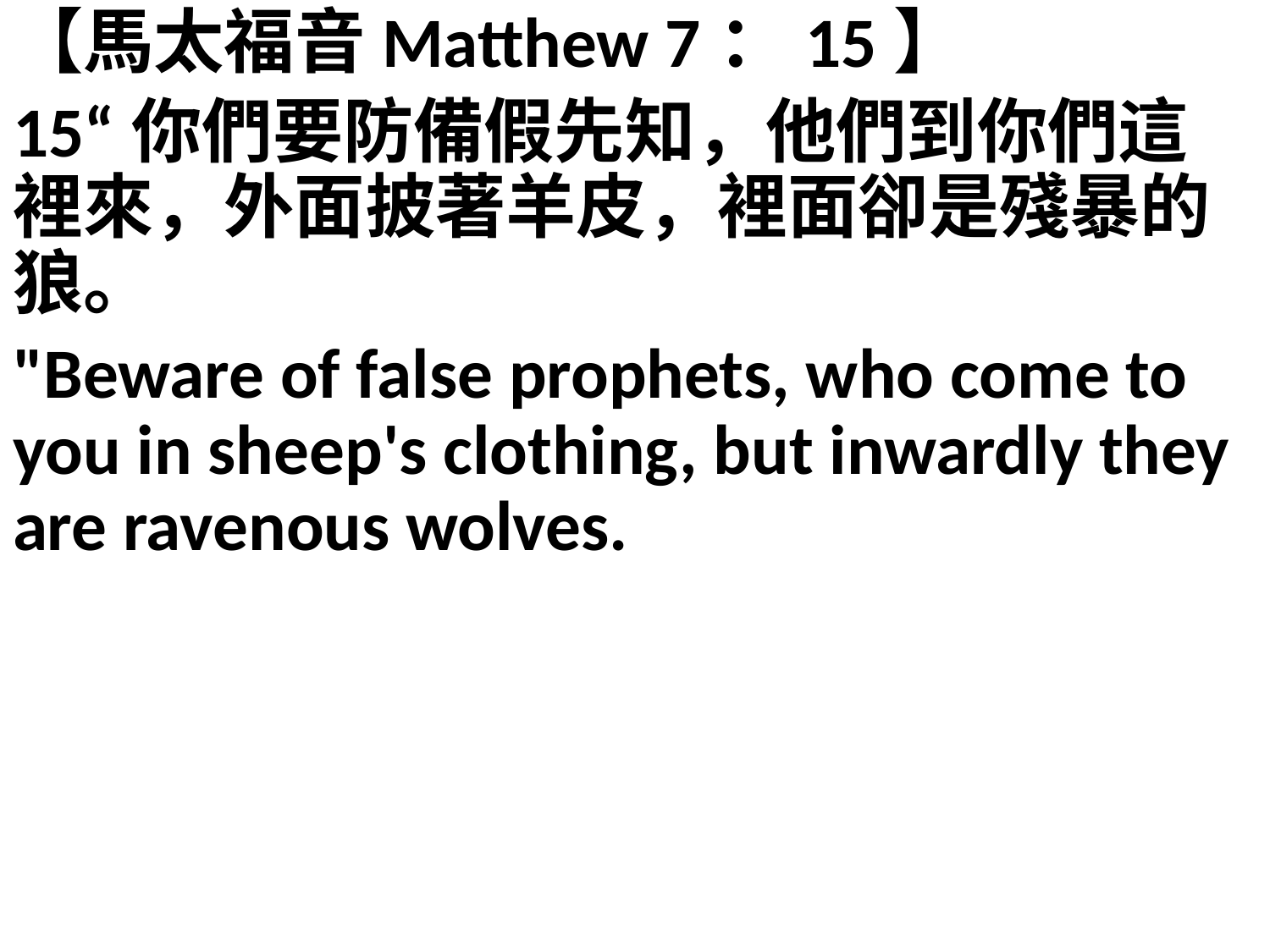

【馬太福音Matthew 7：15】
15“你們要防備假先知，他們到你們這裡來，外面披著羊皮，裡面卻是殘暴的狼。
"Beware of false prophets, who come to you in sheep's clothing, but inwardly they are ravenous wolves.